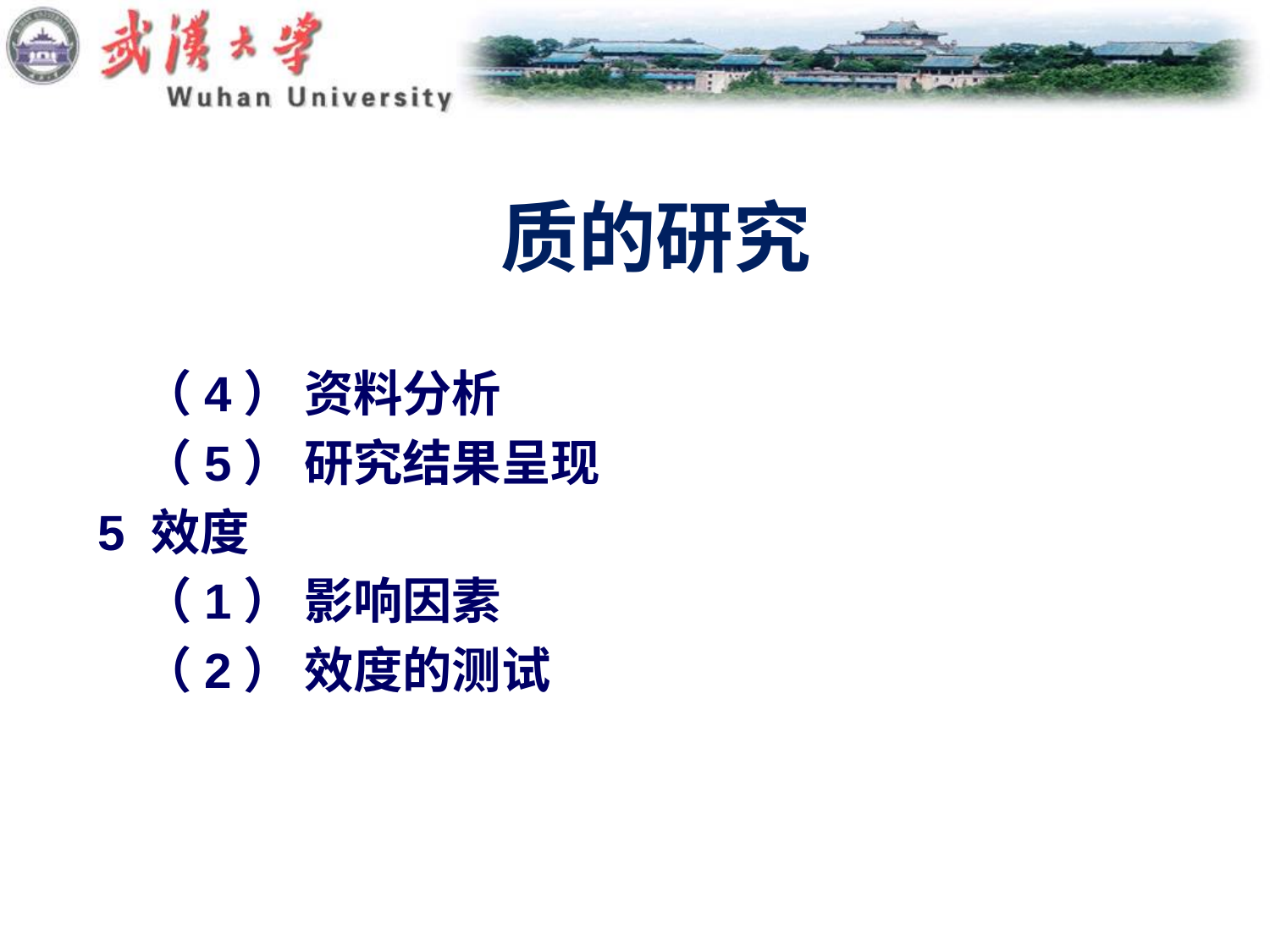

# 质的研究
   （4） 资料分析
   （5） 研究结果呈现
5 效度
   （1） 影响因素
   （2） 效度的测试